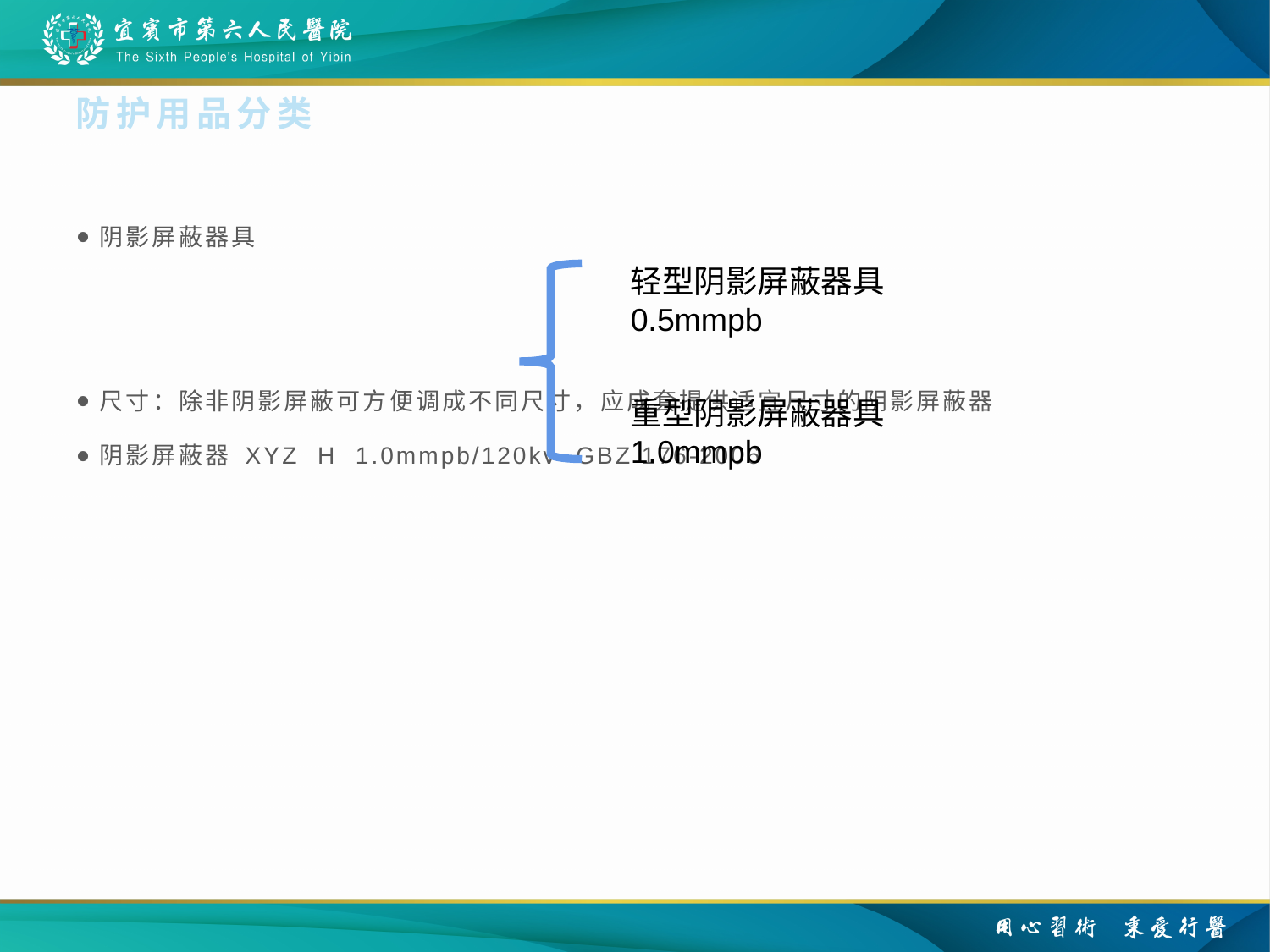

# 防护用品分类
阴影屏蔽器具

尺寸：除非阴影屏蔽可方便调成不同尺寸，应成套提供适宜尺寸的阴影屏蔽器
阴影屏蔽器 XYZ  H  1.0mmpb/120kv  GBZ 176-2006
轻型阴影屏蔽器具0.5mmpb

重型阴影屏蔽器具1.0mmpb